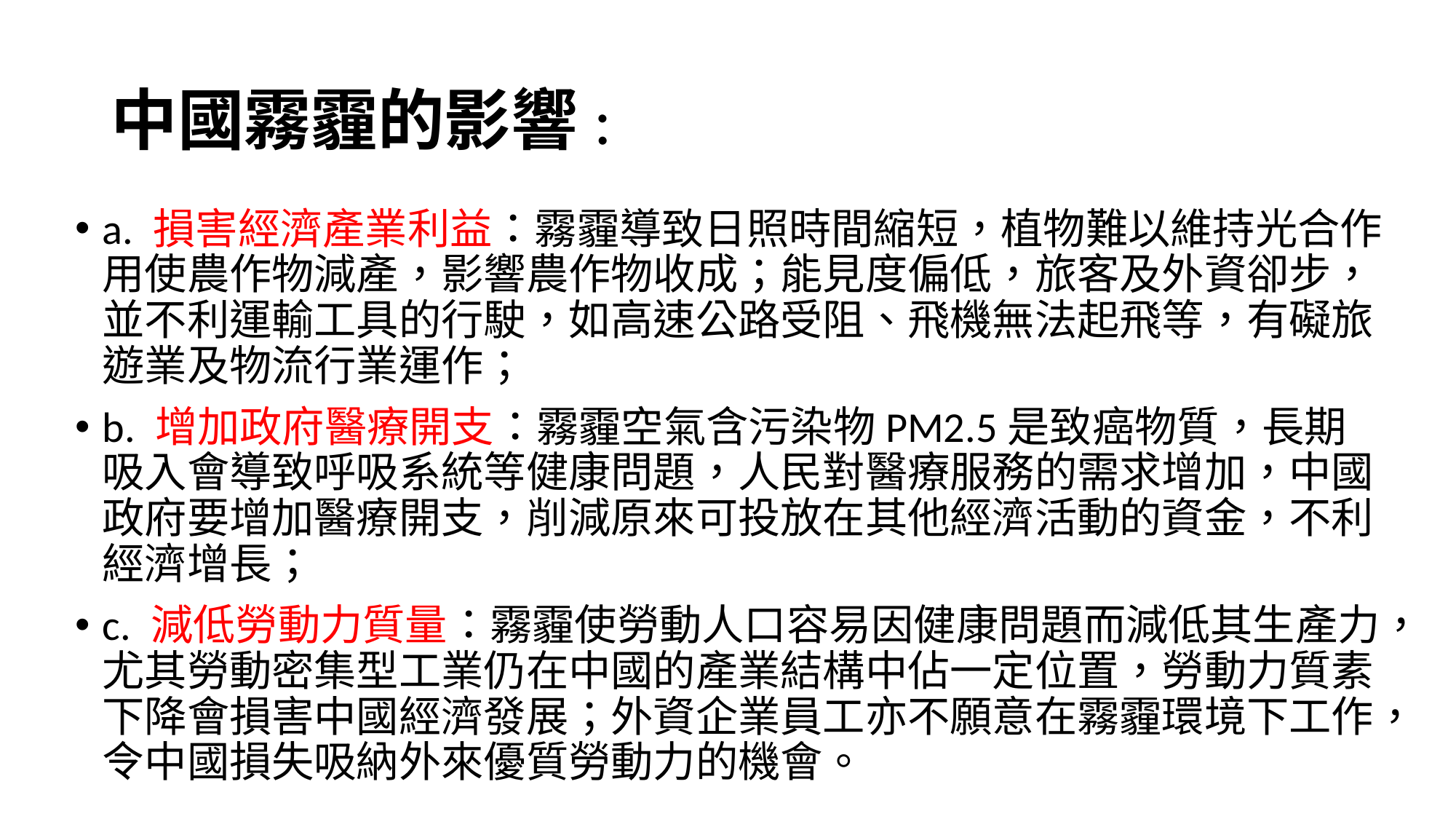

# 中國霧霾的影響:
a. 損害經濟產業利益：霧霾導致日照時間縮短，植物難以維持光合作用使農作物減產，影響農作物收成；能見度偏低，旅客及外資卻步，並不利運輸工具的行駛，如高速公路受阻、飛機無法起飛等，有礙旅遊業及物流行業運作；
b. 增加政府醫療開支：霧霾空氣含污染物PM2.5是致癌物質，長期吸入會導致呼吸系統等健康問題，人民對醫療服務的需求增加，中國政府要增加醫療開支，削減原來可投放在其他經濟活動的資金，不利經濟增長；
c. 減低勞動力質量：霧霾使勞動人口容易因健康問題而減低其生產力，尤其勞動密集型工業仍在中國的產業結構中佔一定位置，勞動力質素下降會損害中國經濟發展；外資企業員工亦不願意在霧霾環境下工作，令中國損失吸納外來優質勞動力的機會。